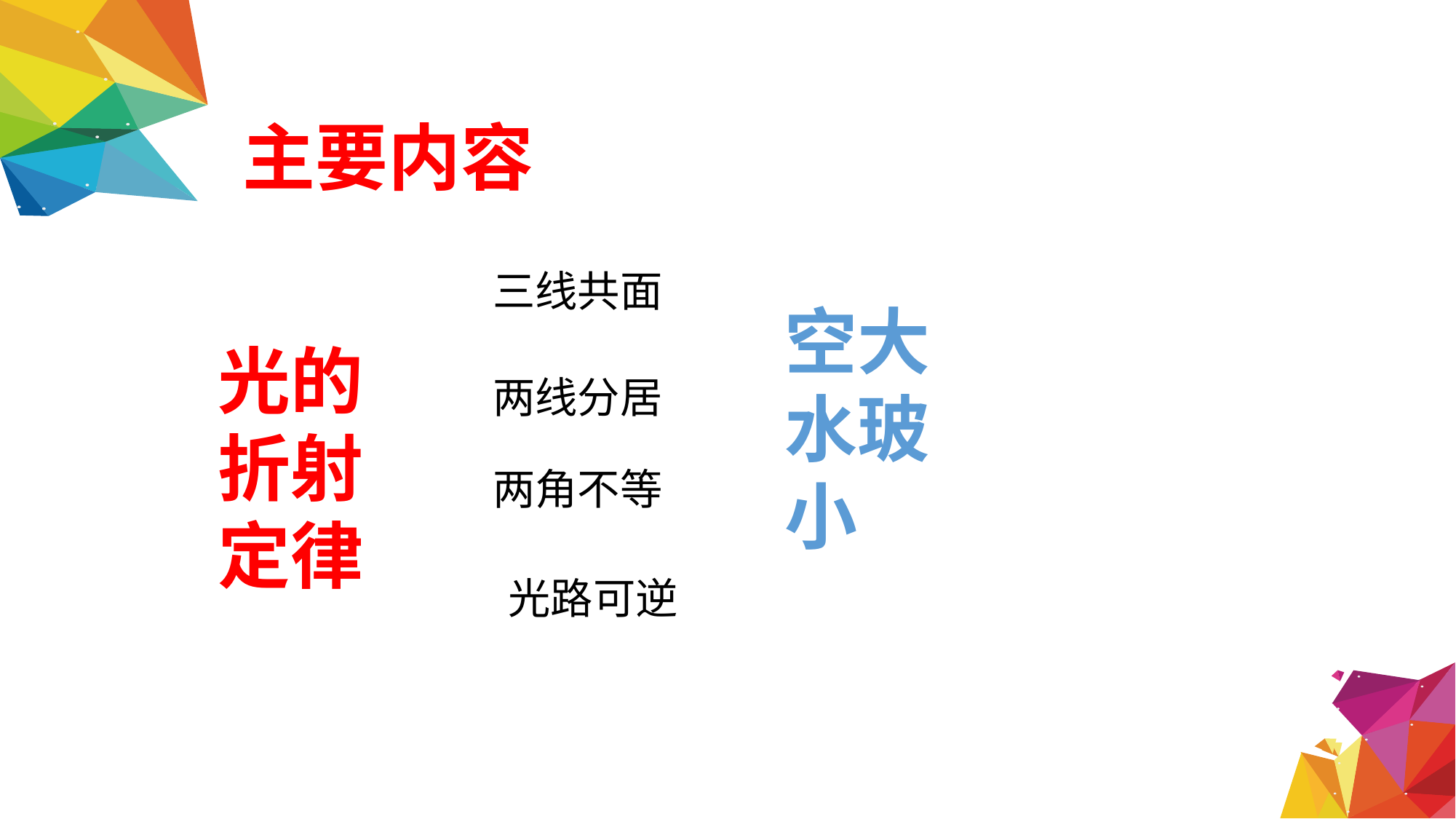

主要内容
三线共面
空大水玻小
光的折射定律
两线分居
两角不等
光路可逆